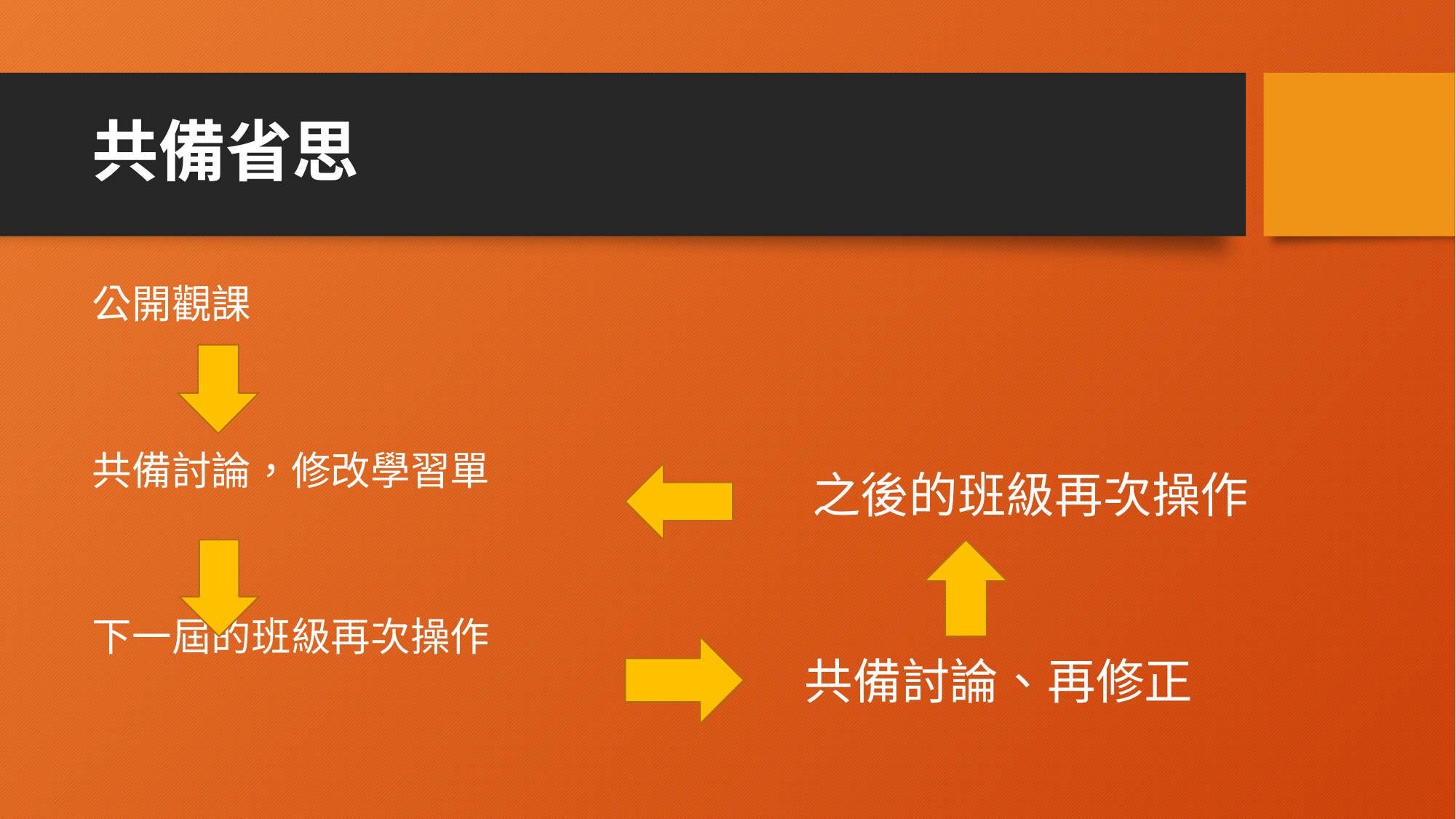

# 共備省思
公開觀課

共備討論，修改學習單

下一屆的班級再次操作

 之後的班級再次操作

共備討論、再修正